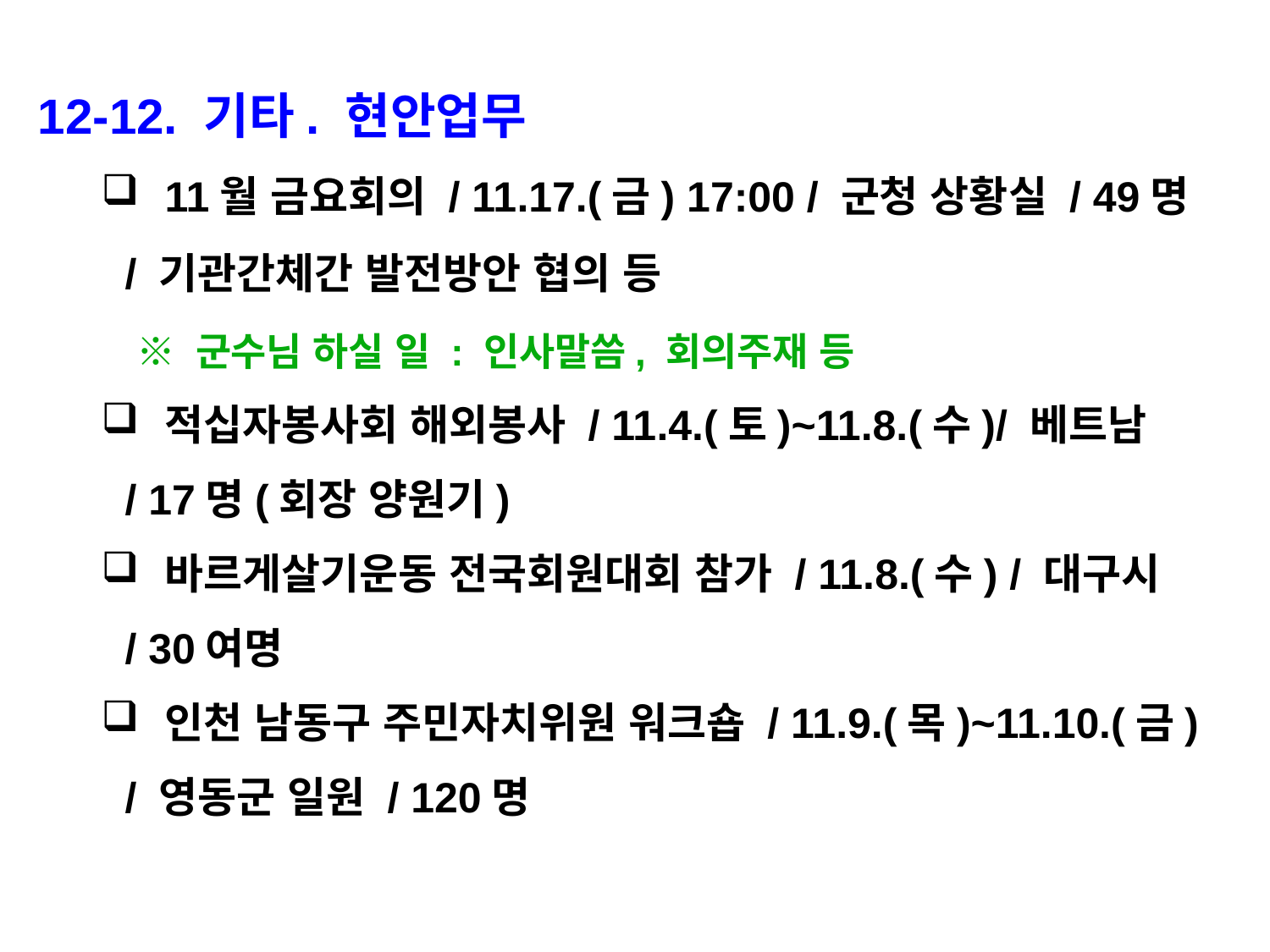

12-12. 기타. 현안업무
11월 금요회의 / 11.17.(금) 17:00 / 군청 상황실 / 49명
  / 기관간체간 발전방안 협의 등
   ※ 군수님 하실 일 : 인사말씀, 회의주재 등
적십자봉사회 해외봉사 / 11.4.(토)~11.8.(수)/ 베트남
  / 17명(회장 양원기)
바르게살기운동 전국회원대회 참가 / 11.8.(수) / 대구시
  / 30여명
인천 남동구 주민자치위원 워크숍 / 11.9.(목)~11.10.(금)
  / 영동군 일원 / 120명